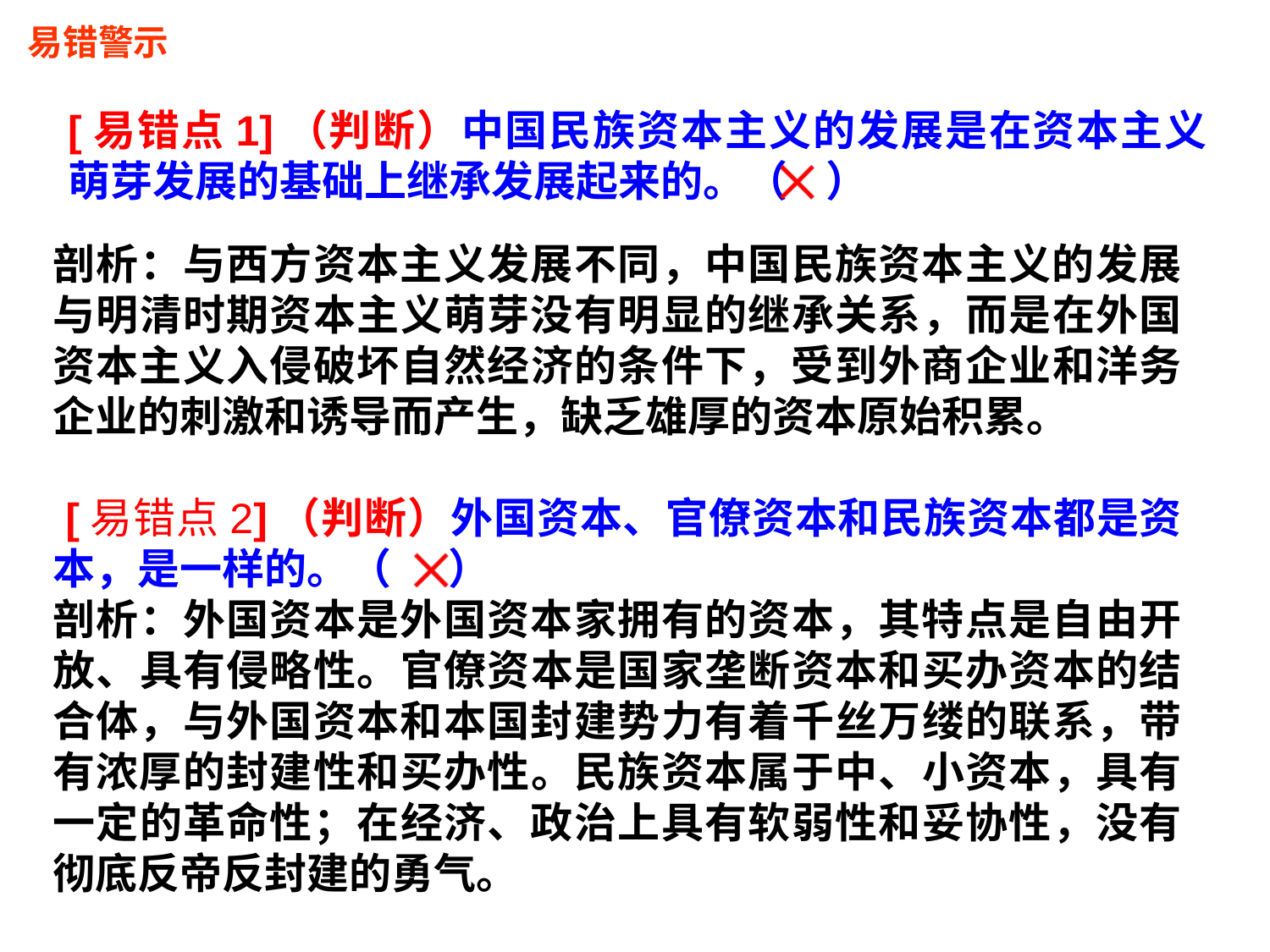

易错警示
[易错点1]（判断）中国民族资本主义的发展是在资本主义萌芽发展的基础上继承发展起来的。（    ）

剖析：与西方资本主义发展不同，中国民族资本主义的发展与明清时期资本主义萌芽没有明显的继承关系，而是在外国资本主义入侵破坏自然经济的条件下，受到外商企业和洋务企业的刺激和诱导而产生，缺乏雄厚的资本原始积累。

 [易错点2]（判断）外国资本、官僚资本和民族资本都是资本，是一样的。（      ）
剖析：外国资本是外国资本家拥有的资本，其特点是自由开放、具有侵略性。官僚资本是国家垄断资本和买办资本的结合体，与外国资本和本国封建势力有着千丝万缕的联系，带有浓厚的封建性和买办性。民族资本属于中、小资本，具有一定的革命性；在经济、政治上具有软弱性和妥协性，没有彻底反帝反封建的勇气。